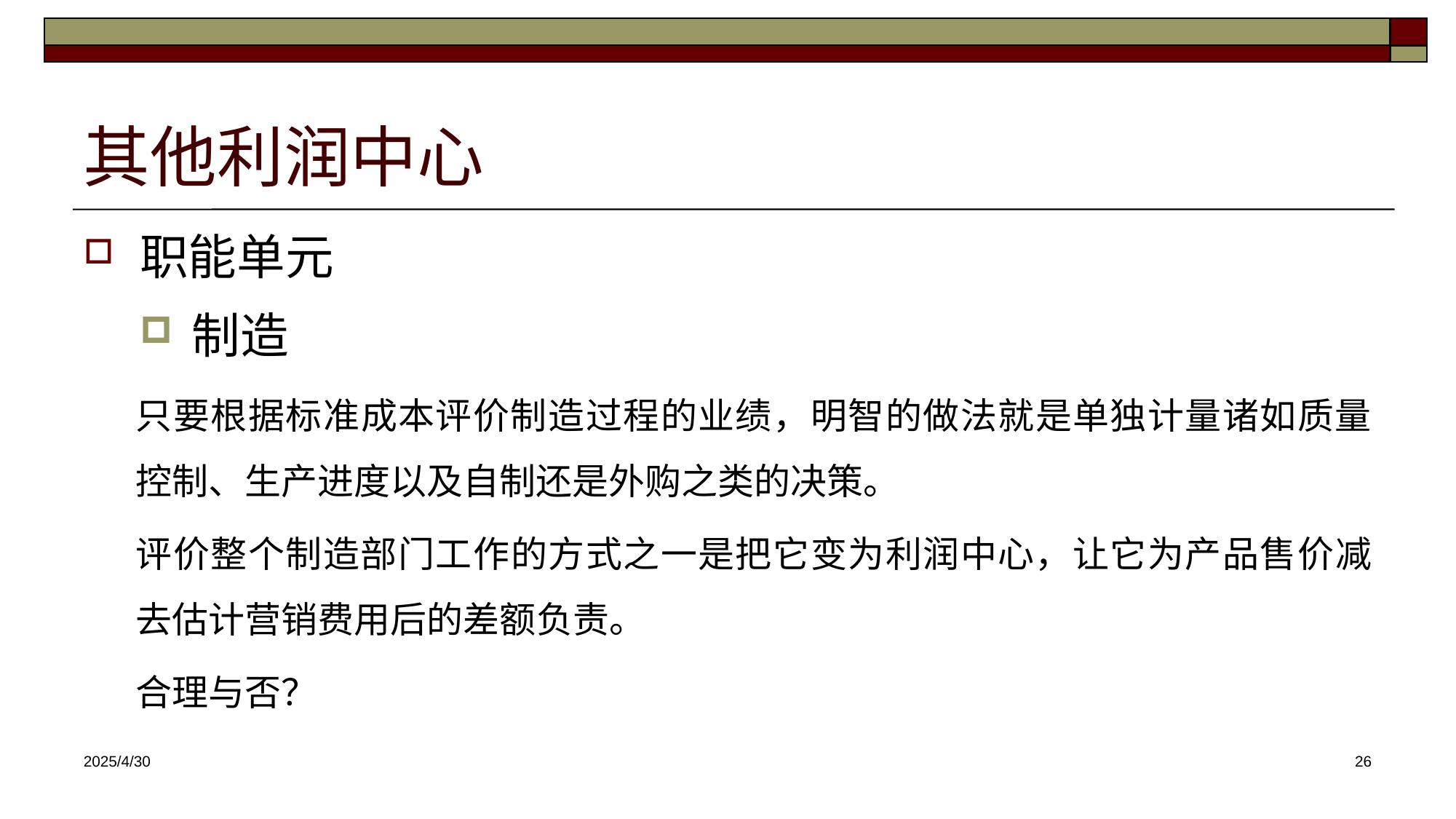

# 其他利润中心
职能单元
制造
只要根据标准成本评价制造过程的业绩，明智的做法就是单独计量诸如质量控制、生产进度以及自制还是外购之类的决策。
评价整个制造部门工作的方式之一是把它变为利润中心，让它为产品售价减去估计营销费用后的差额负责。
合理与否？

2025/4/30
26